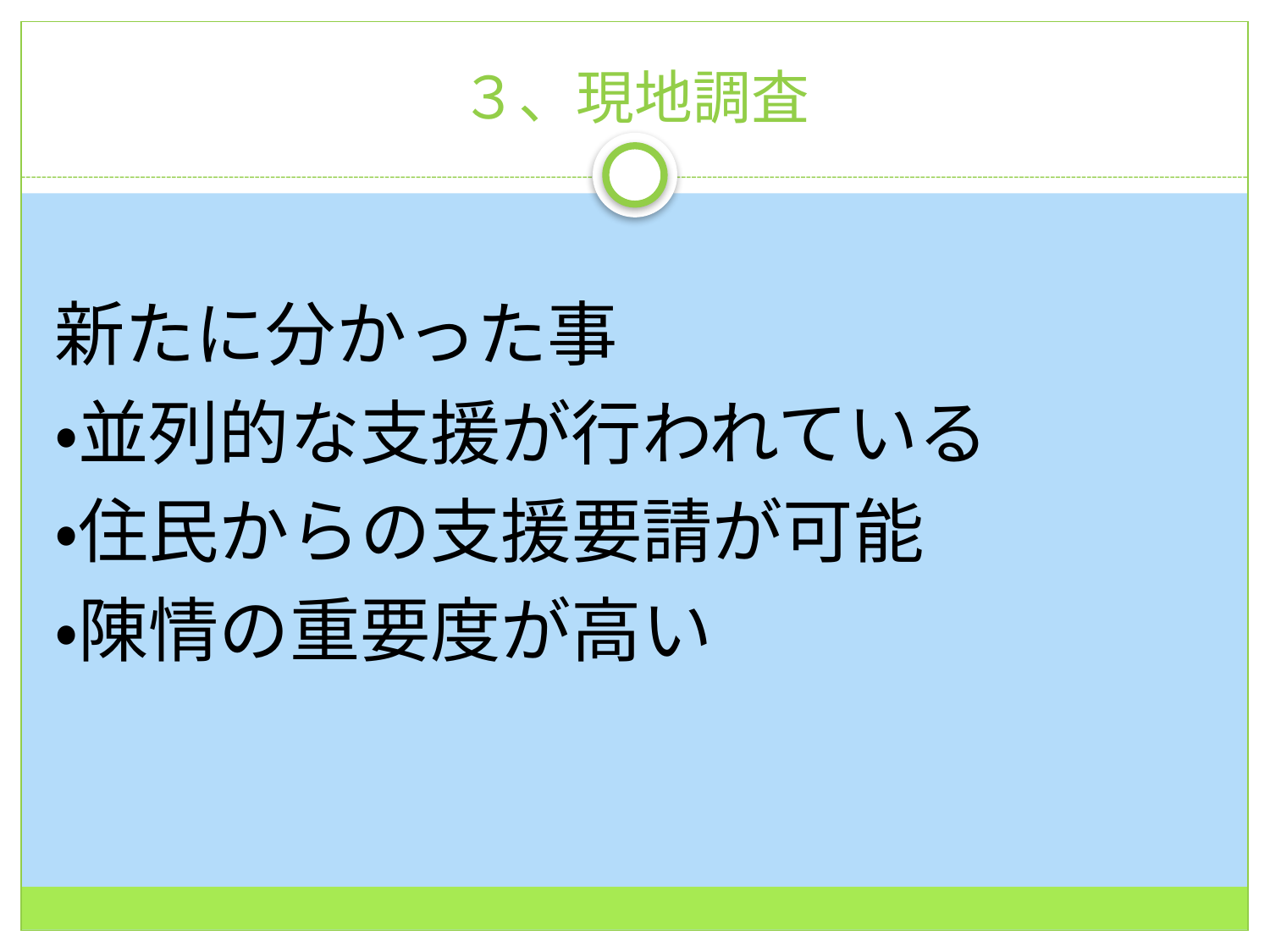

# ３、現地調査

新たに分かった事
・並列的な支援が行われている
・住民からの支援要請が可能
・陳情の重要度が高い